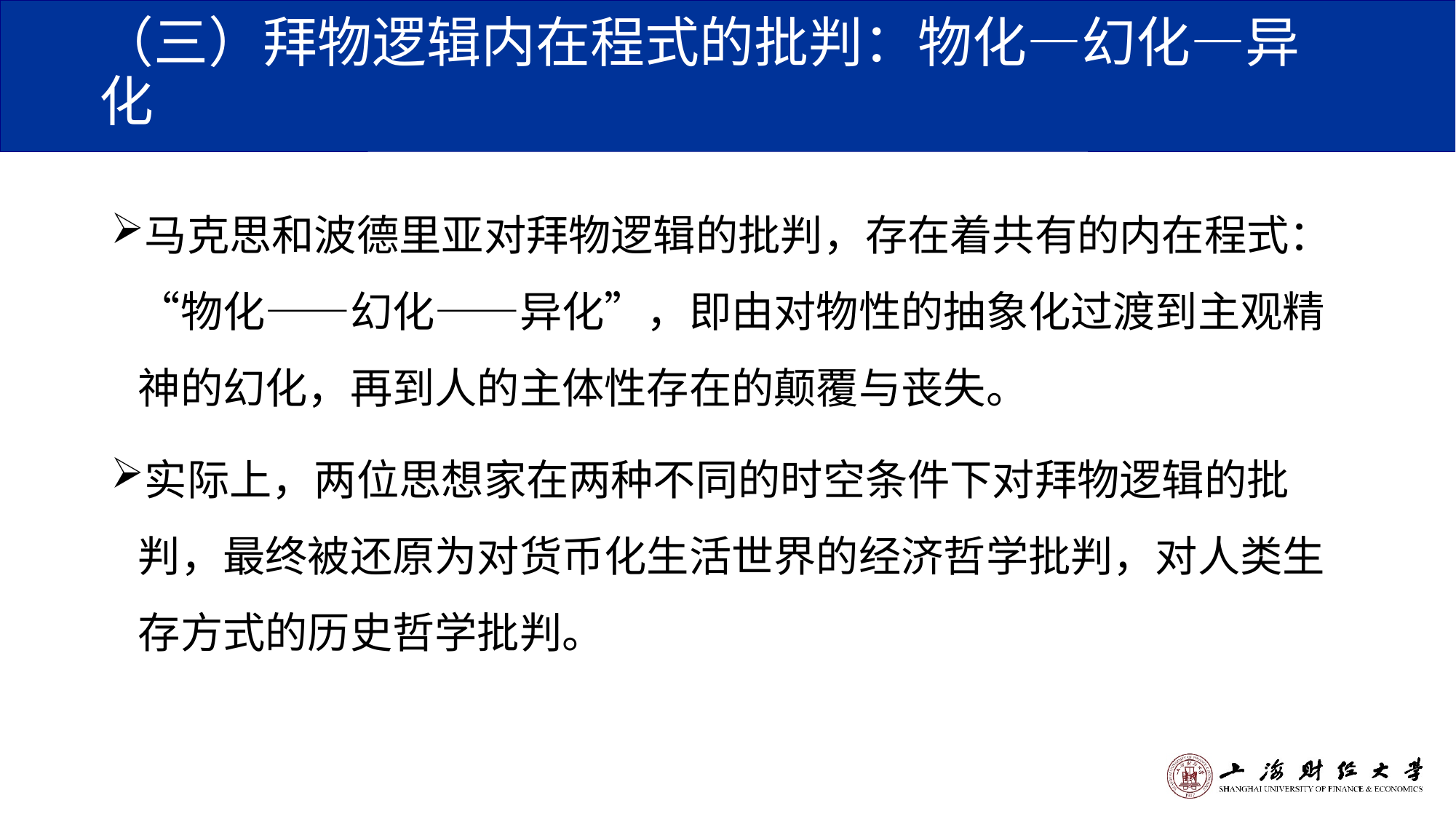

# （三）拜物逻辑内在程式的批判：物化—幻化—异化
马克思和波德里亚对拜物逻辑的批判，存在着共有的内在程式：“物化——幻化——异化”，即由对物性的抽象化过渡到主观精神的幻化，再到人的主体性存在的颠覆与丧失。
实际上，两位思想家在两种不同的时空条件下对拜物逻辑的批判，最终被还原为对货币化生活世界的经济哲学批判，对人类生存方式的历史哲学批判。